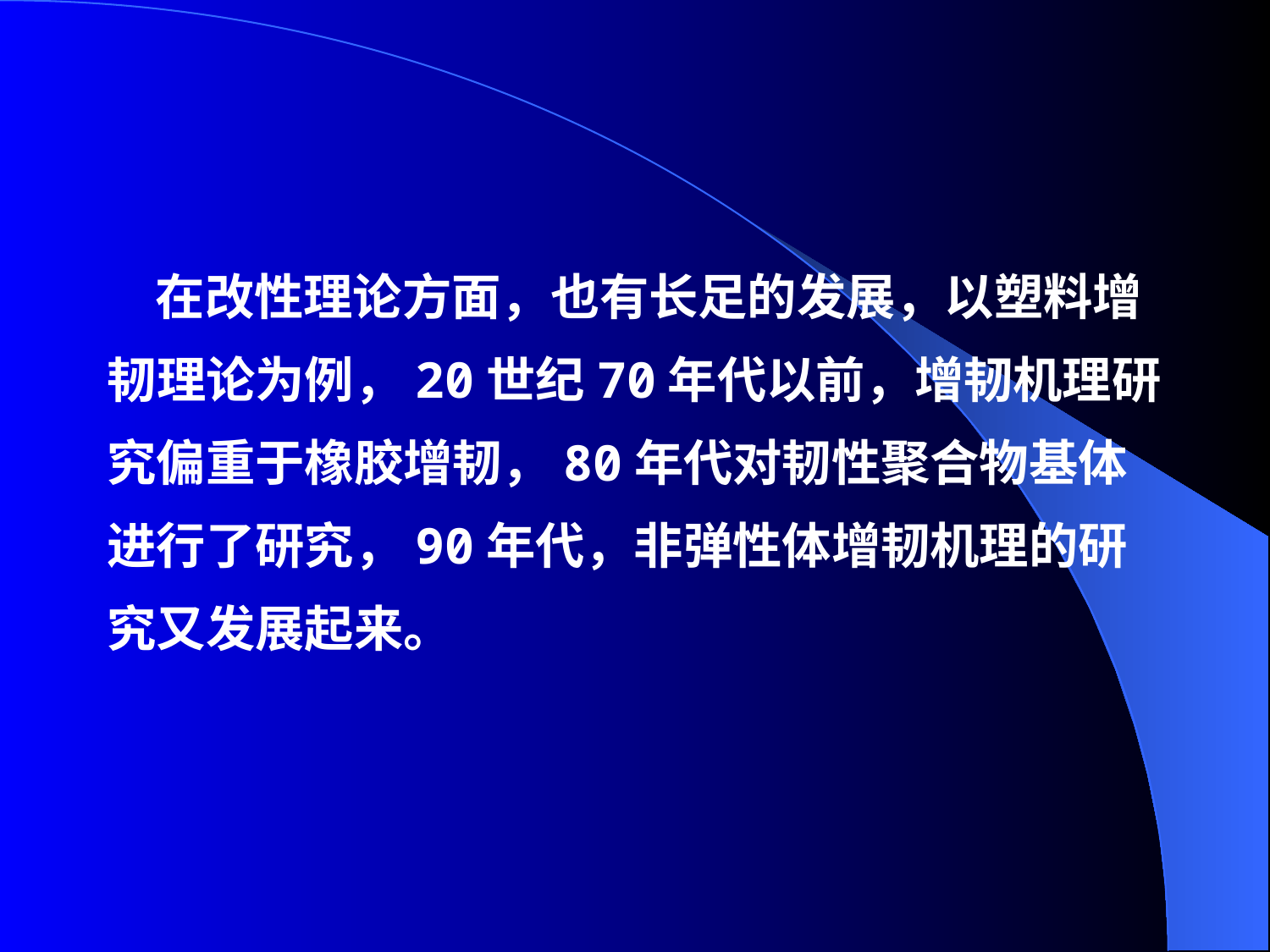

在改性理论方面，也有长足的发展，以塑料增韧理论为例，20世纪70年代以前，增韧机理研究偏重于橡胶增韧，80年代对韧性聚合物基体进行了研究，90年代，非弹性体增韧机理的研究又发展起来。